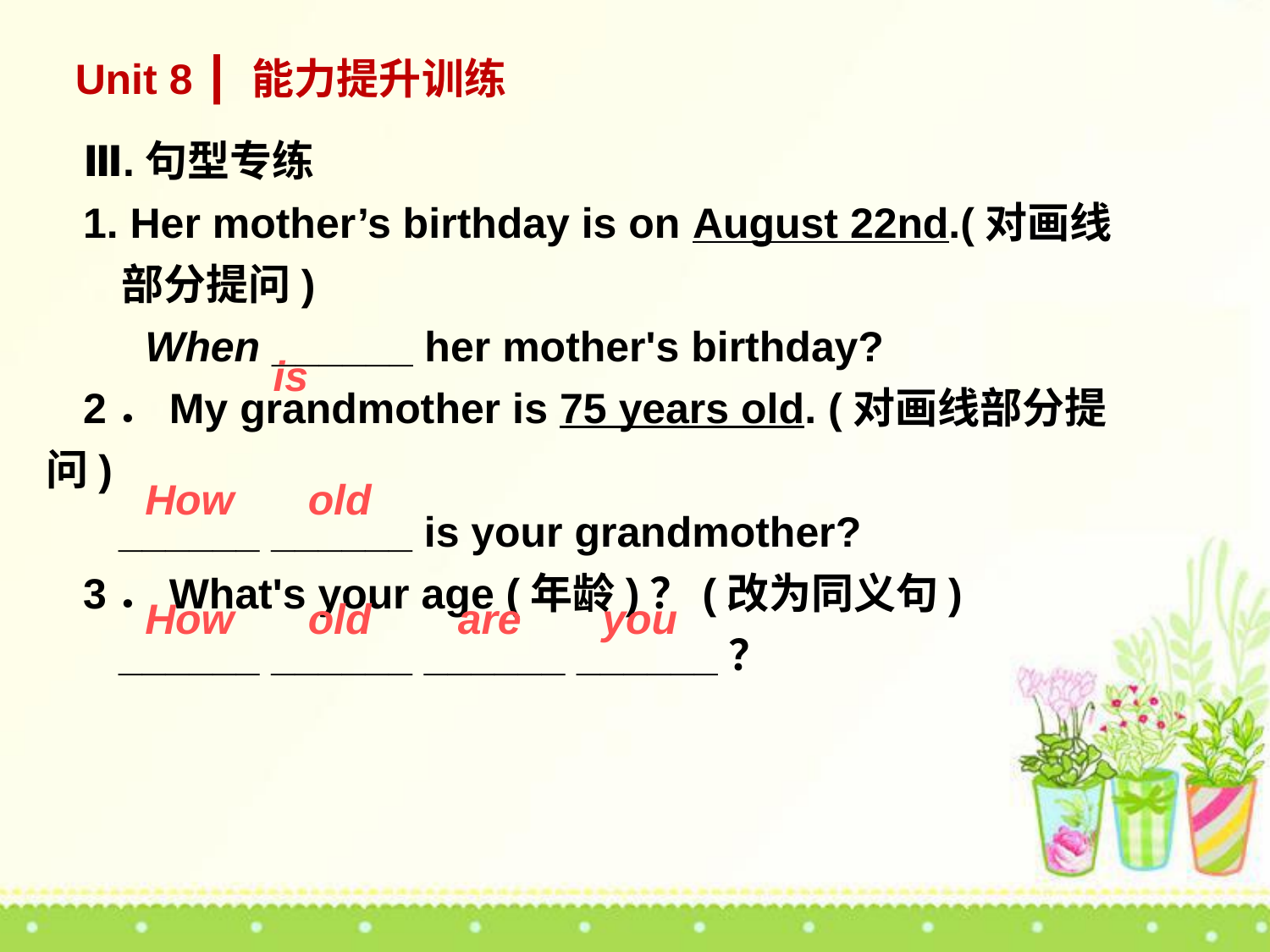

Unit 8 ┃ 能力提升训练
Ⅲ.句型专练
1. Her mother’s birthday is on August 22nd.(对画线
   部分提问)
　 When ______ her mother's birthday?
2．My grandmother is 75 years old. (对画线部分提问)
   ______ ______ is your grandmother?
3．What's your age (年龄)？(改为同义句)
   ______ ______ ______ ______？

is
How
old
How
old
are
you